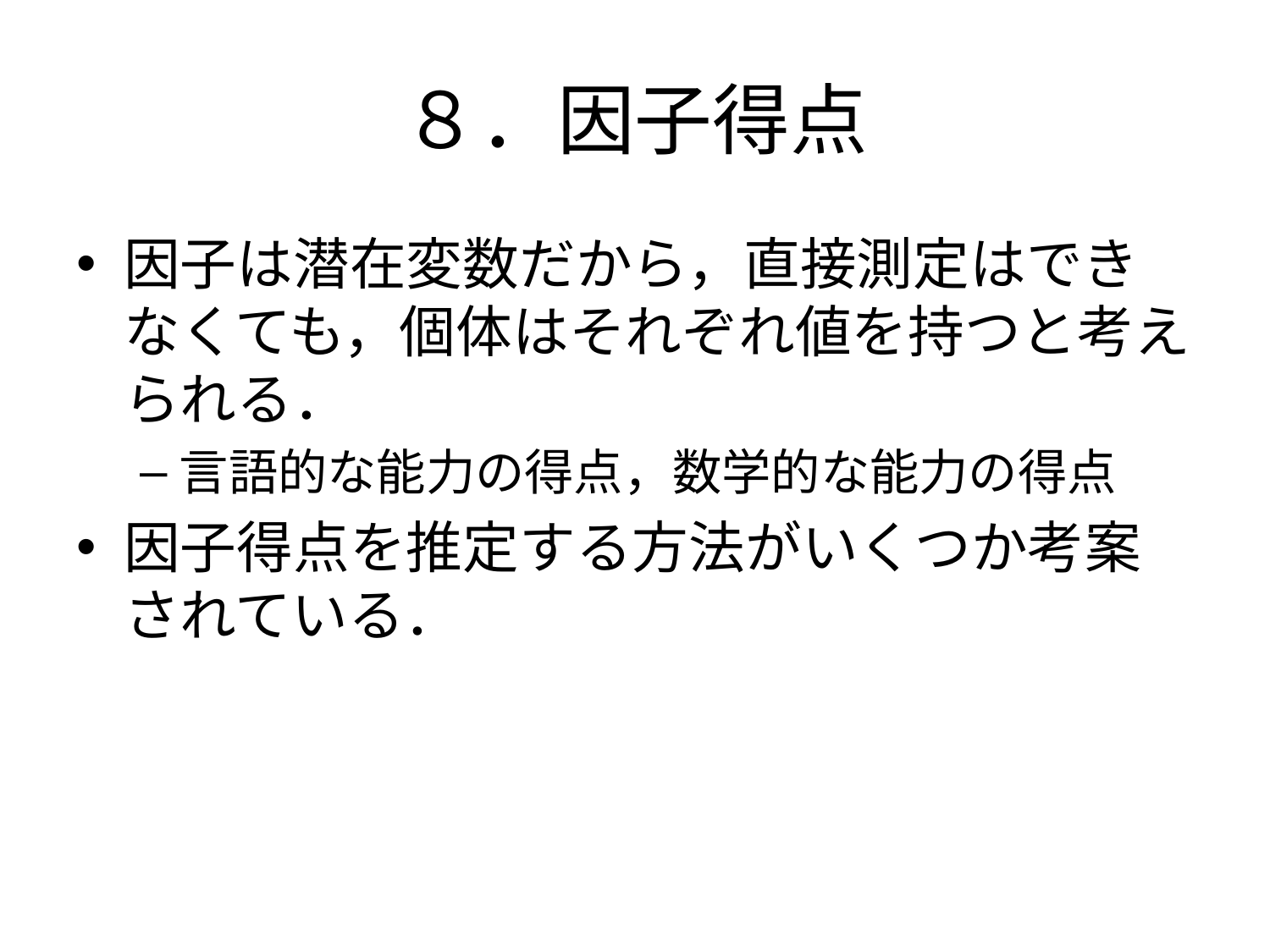

# ８．因子得点
因子は潜在変数だから，直接測定はできなくても，個体はそれぞれ値を持つと考えられる．
言語的な能力の得点，数学的な能力の得点
因子得点を推定する方法がいくつか考案されている．